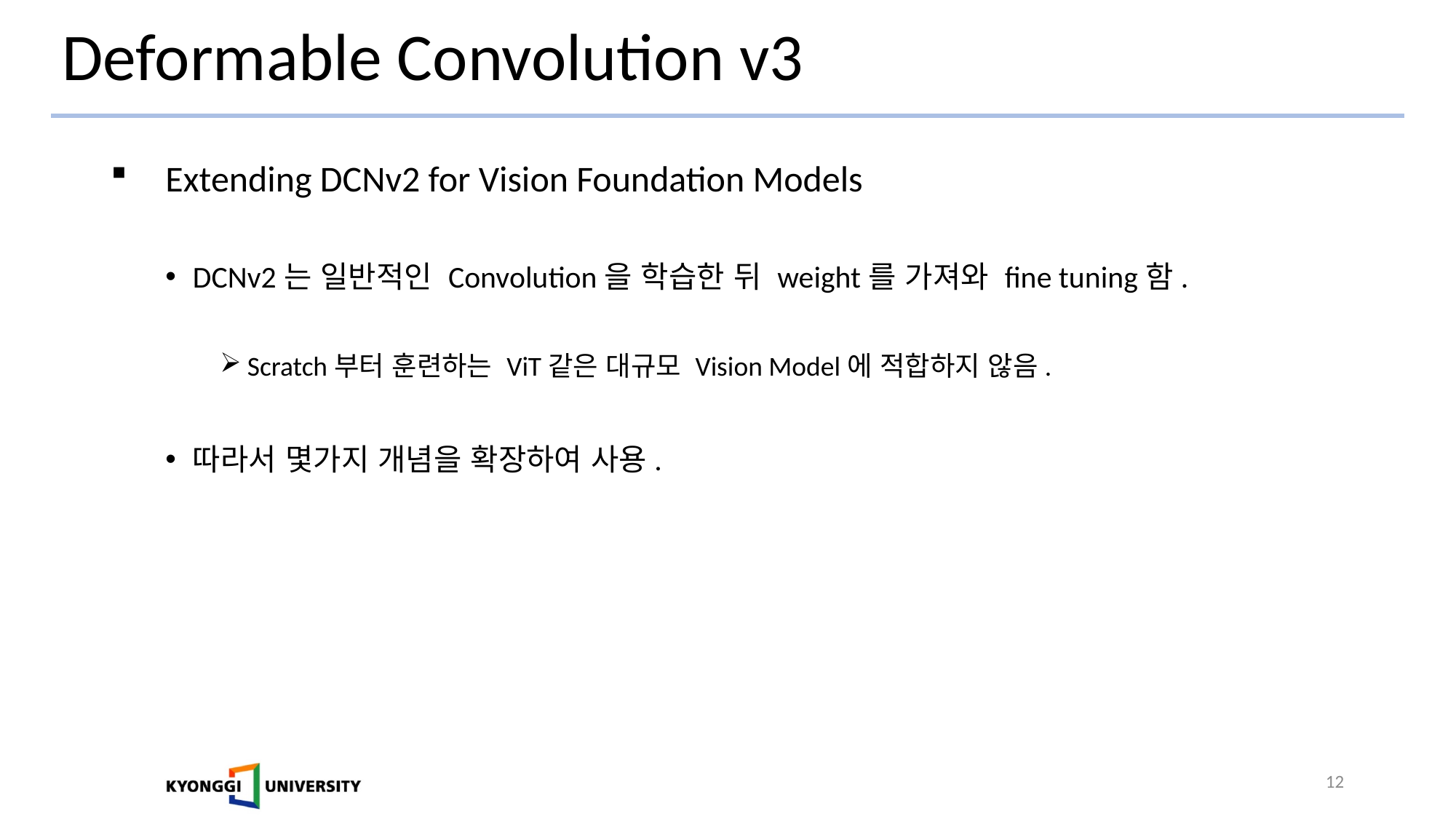

# Deformable Convolution v3
Extending DCNv2 for Vision Foundation Models

DCNv2는 일반적인 Convolution을 학습한 뒤 weight를 가져와 fine tuning함.

Scratch부터 훈련하는 ViT같은 대규모 Vision Model에 적합하지 않음.

따라서 몇가지 개념을 확장하여 사용.

12